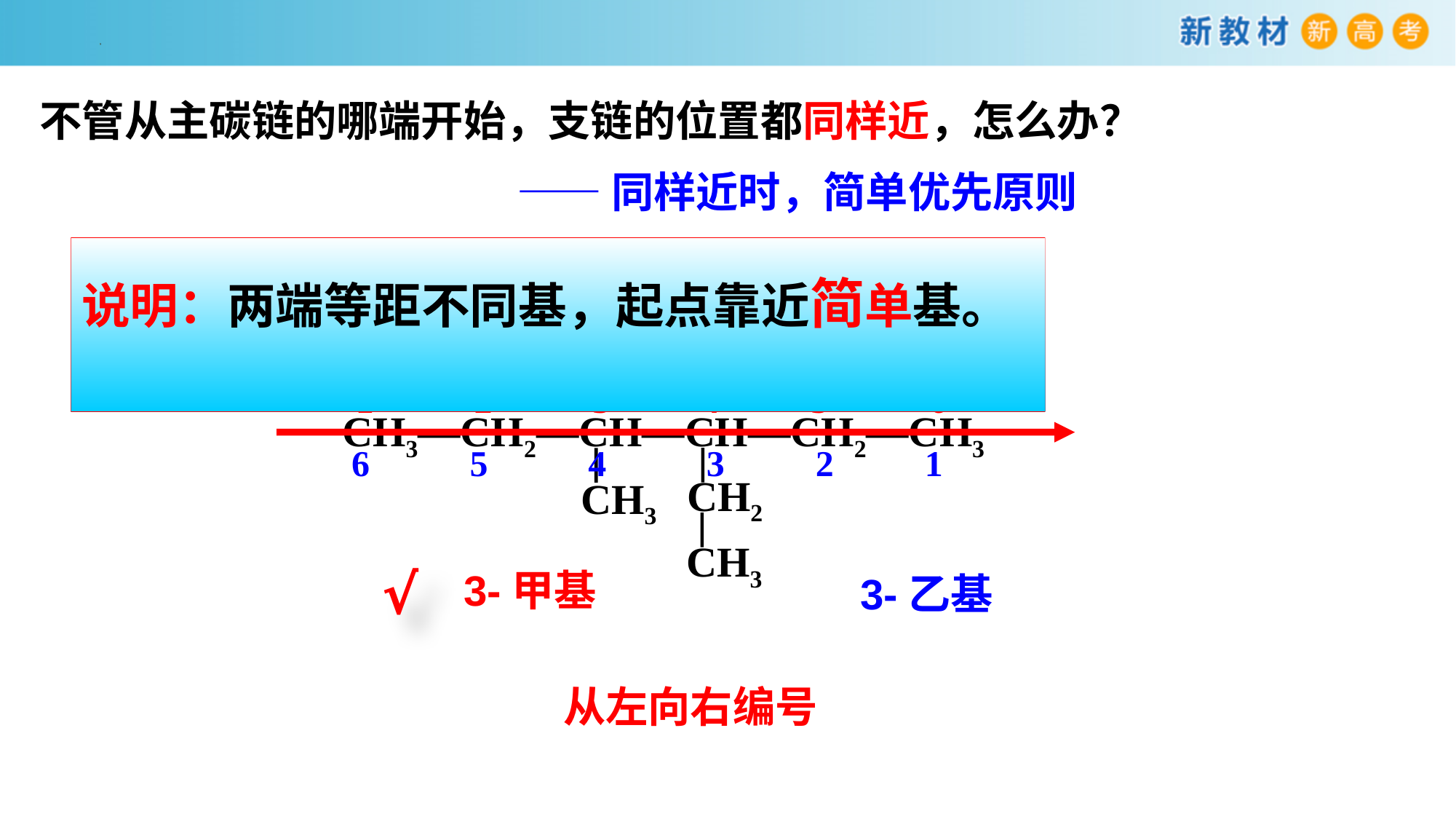

不管从主碳链的哪端开始，支链的位置都同样近，怎么办？
——同样近时，简单优先原则
说明：两端等距不同基，起点靠近简单基。
 1           2           3          4          5           6
CH3—CH2—CH—CH—CH2—CH3

CH2
CH3

CH3

 6           5           4           3          2          1
√
3-甲基
3-乙基
从左向右编号